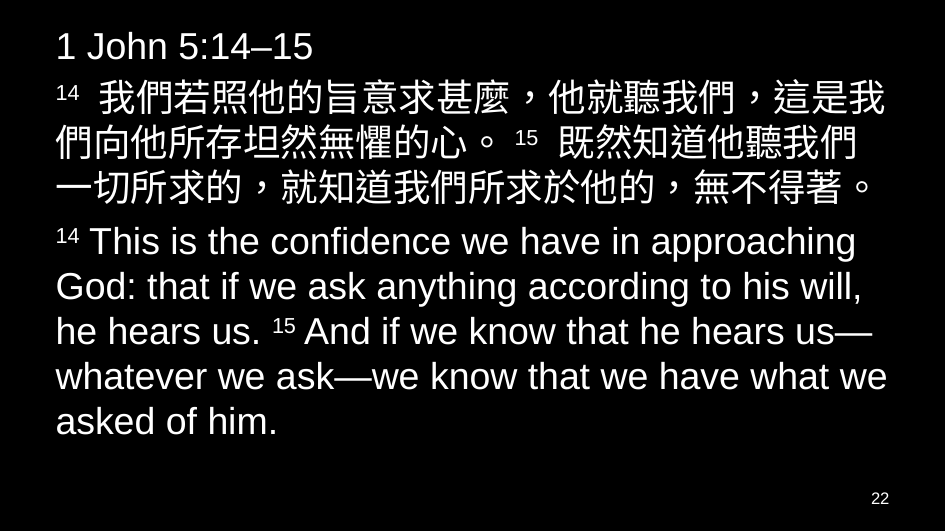

1 John 5:14–15
14 我們若照他的旨意求甚麼，他就聽我們，這是我們向他所存坦然無懼的心。15 既然知道他聽我們一切所求的，就知道我們所求於他的，無不得著。
14 This is the confidence we have in approaching God: that if we ask anything according to his will, he hears us. 15 And if we know that he hears us—whatever we ask—we know that we have what we asked of him.

22